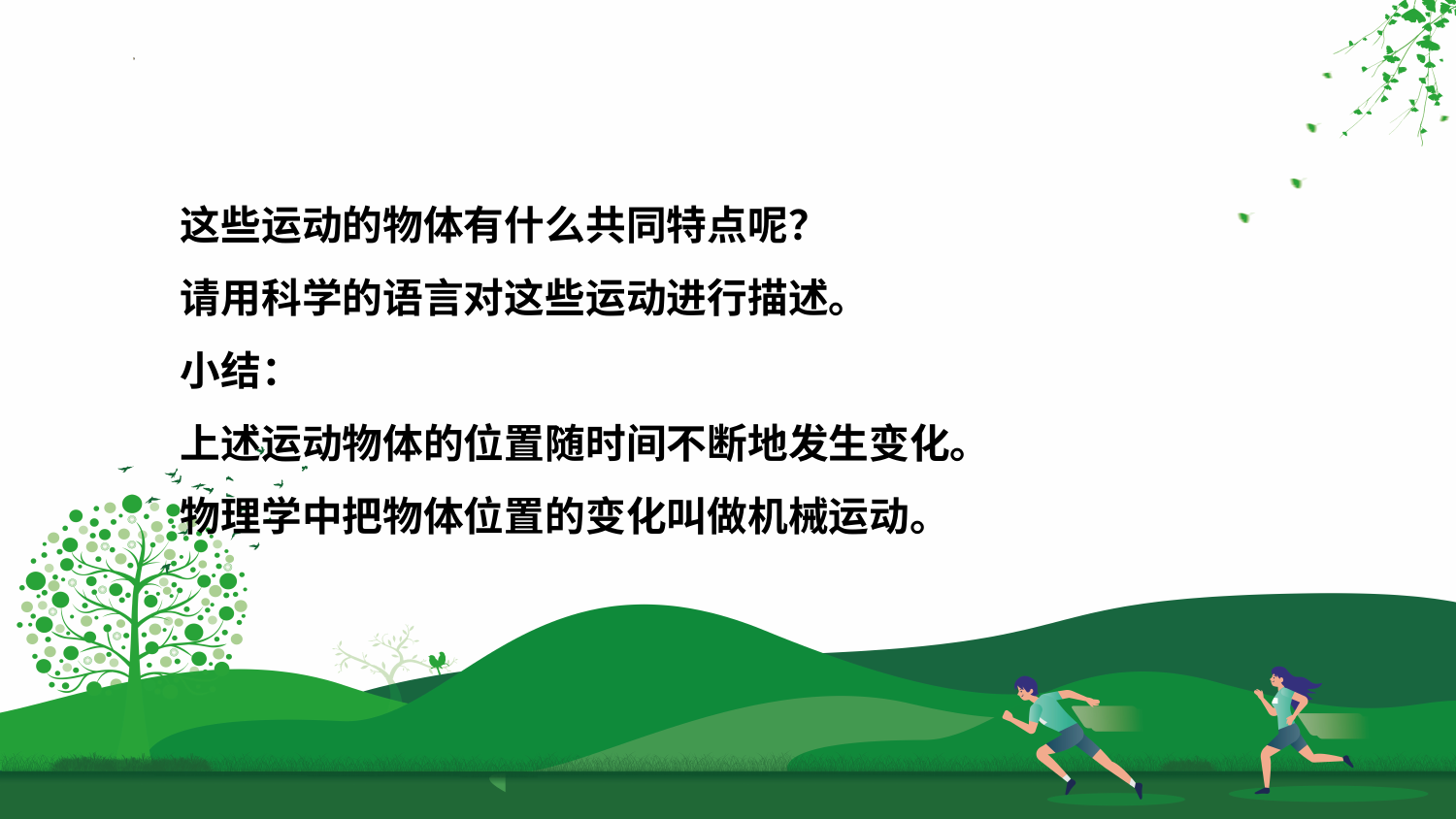

这些运动的物体有什么共同特点呢？
请用科学的语言对这些运动进行描述。
小结：
上述运动物体的位置随时间不断地发生变化。
物理学中把物体位置的变化叫做机械运动。